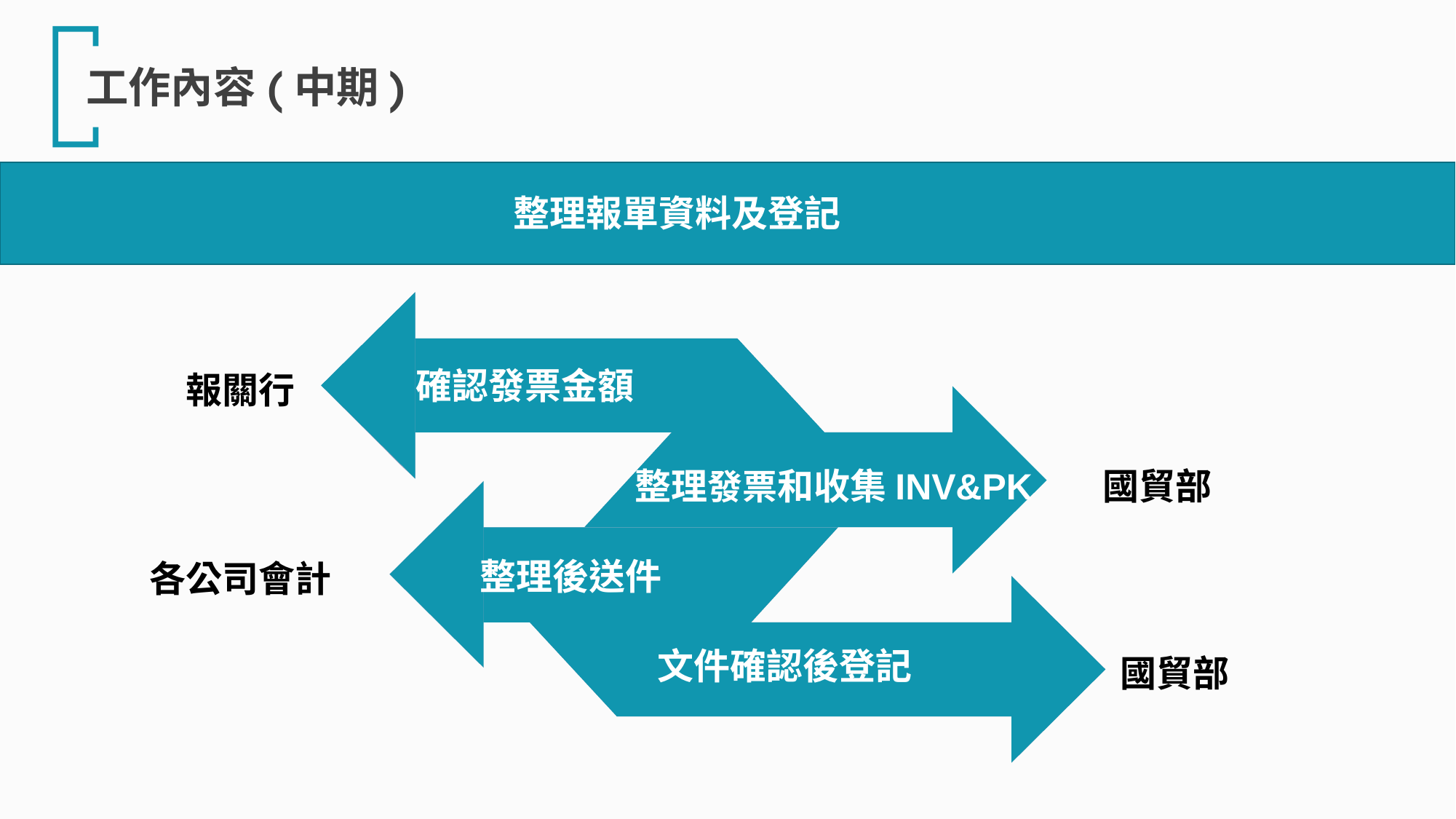

工作內容(中期)

整理報單資料及登記

確認發票金額
整理發票和收集INV&PK
整理後送件
文件確認後登記
報關行
國貿部
各公司會計
國貿部